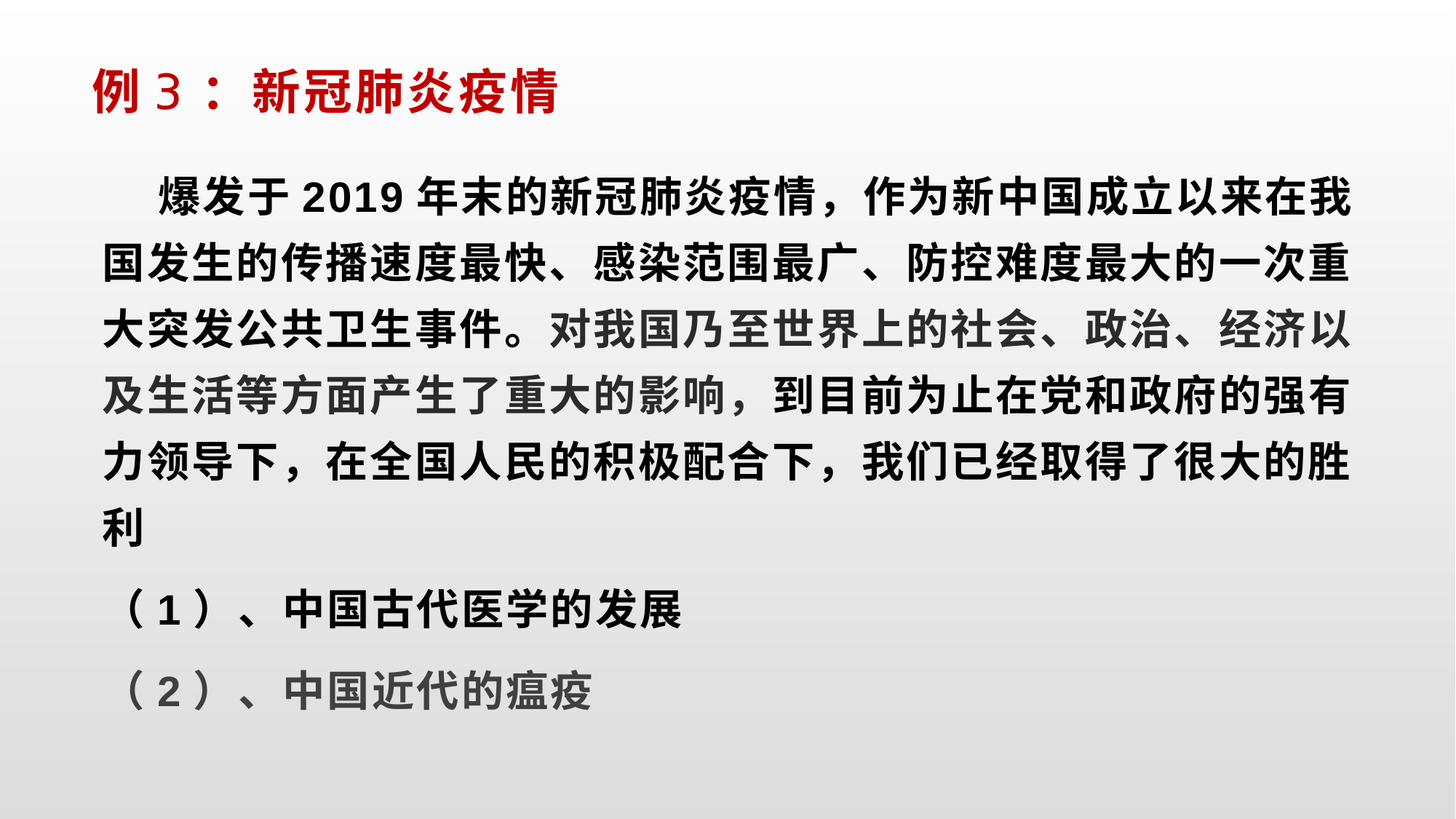

# 例3：新冠肺炎疫情
     爆发于2019年末的新冠肺炎疫情，作为新中国成立以来在我国发生的传播速度最快、感染范围最广、防控难度最大的一次重大突发公共卫生事件。对我国乃至世界上的社会、政治、经济以及生活等方面产生了重大的影响，到目前为止在党和政府的强有力领导下，在全国人民的积极配合下，我们已经取得了很大的胜利
（1）、中国古代医学的发展
（2）、中国近代的瘟疫